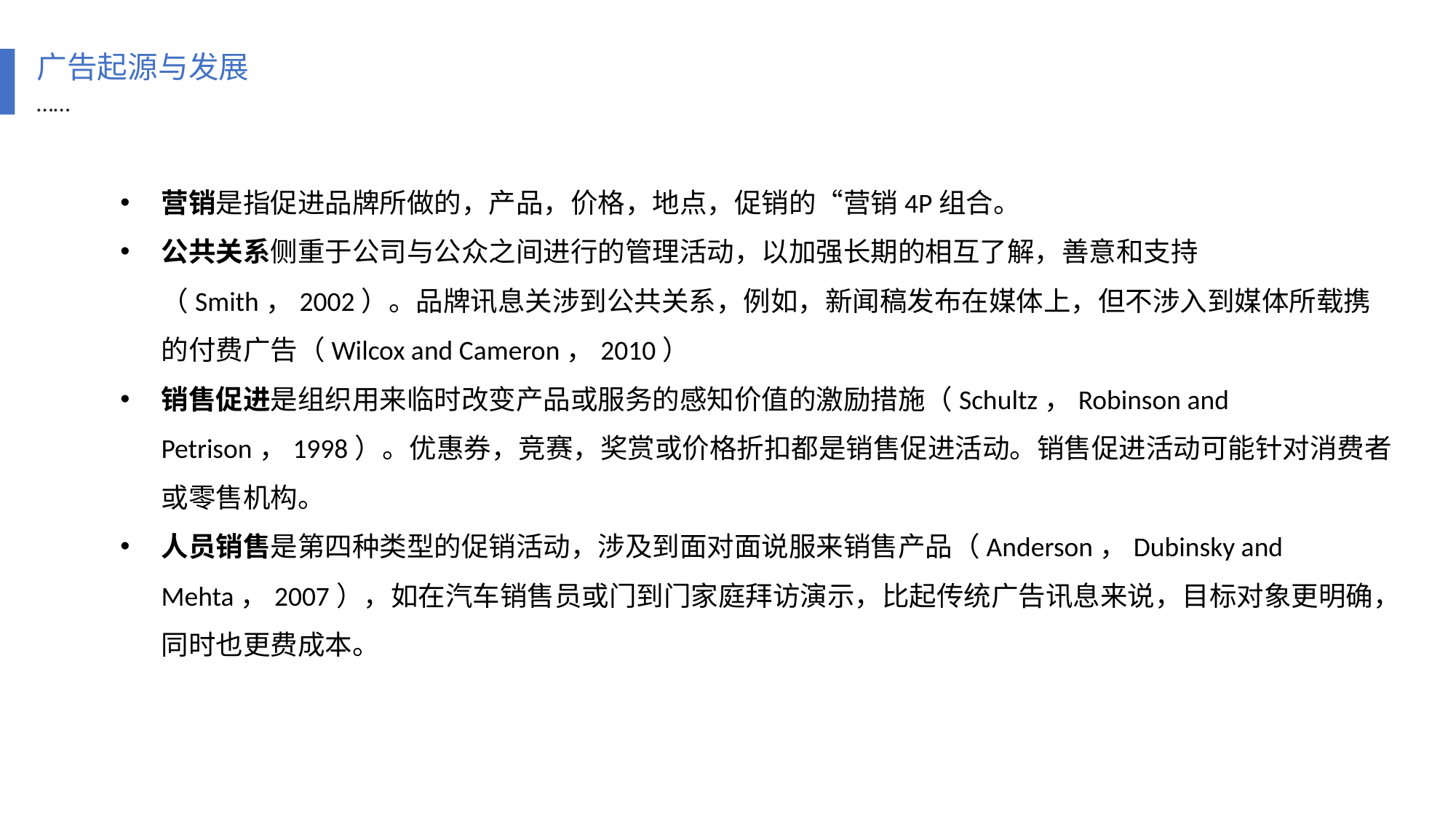

广告起源与发展
……
营销是指促进品牌所做的，产品，价格，地点，促销的“营销4P组合。
公共关系侧重于公司与公众之间进行的管理活动，以加强长期的相互了解，善意和支持（Smith，2002）。品牌讯息关涉到公共关系，例如，新闻稿发布在媒体上，但不涉入到媒体所载携的付费广告（Wilcox and Cameron，2010）
销售促进是组织用来临时改变产品或服务的感知价值的激励措施（Schultz，Robinson and Petrison，1998）。优惠券，竞赛，奖赏或价格折扣都是销售促进活动。销售促进活动可能针对消费者或零售机构。
人员销售是第四种类型的促销活动，涉及到面对面说服来销售产品（Anderson，Dubinsky and Mehta，2007），如在汽车销售员或门到门家庭拜访演示，比起传统广告讯息来说，目标对象更明确，同时也更费成本。